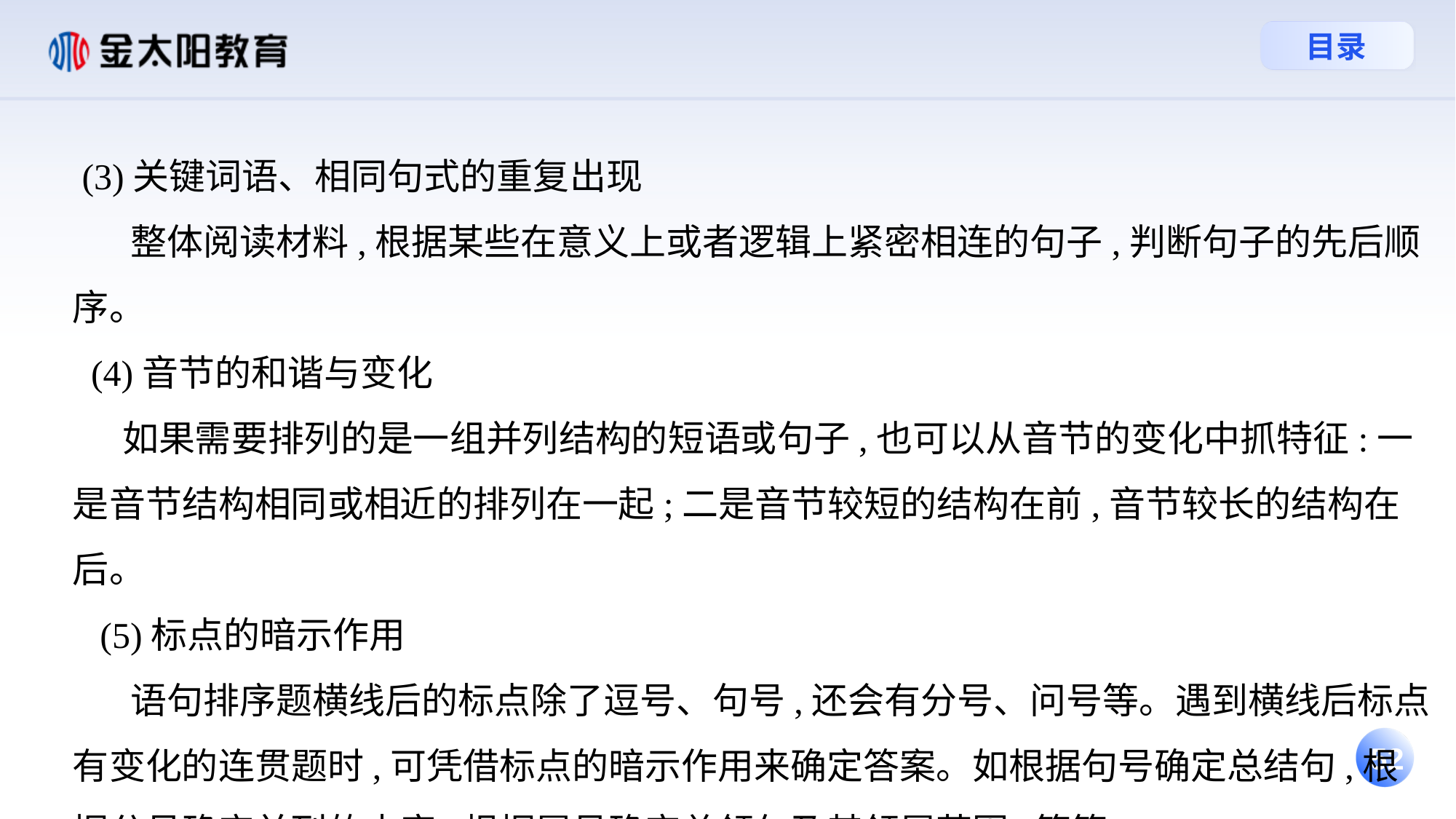

(3)关键词语、相同句式的重复出现
      整体阅读材料,根据某些在意义上或者逻辑上紧密相连的句子,判断句子的先后顺序。
  (4)音节的和谐与变化
     如果需要排列的是一组并列结构的短语或句子,也可以从音节的变化中抓特征:一是音节结构相同或相近的排列在一起;二是音节较短的结构在前,音节较长的结构在后。
   (5)标点的暗示作用
      语句排序题横线后的标点除了逗号、句号,还会有分号、问号等。遇到横线后标点有变化的连贯题时,可凭借标点的暗示作用来确定答案。如根据句号确定总结句,根据分号确定并列的内容,根据冒号确定总领句及其领属范围,等等。